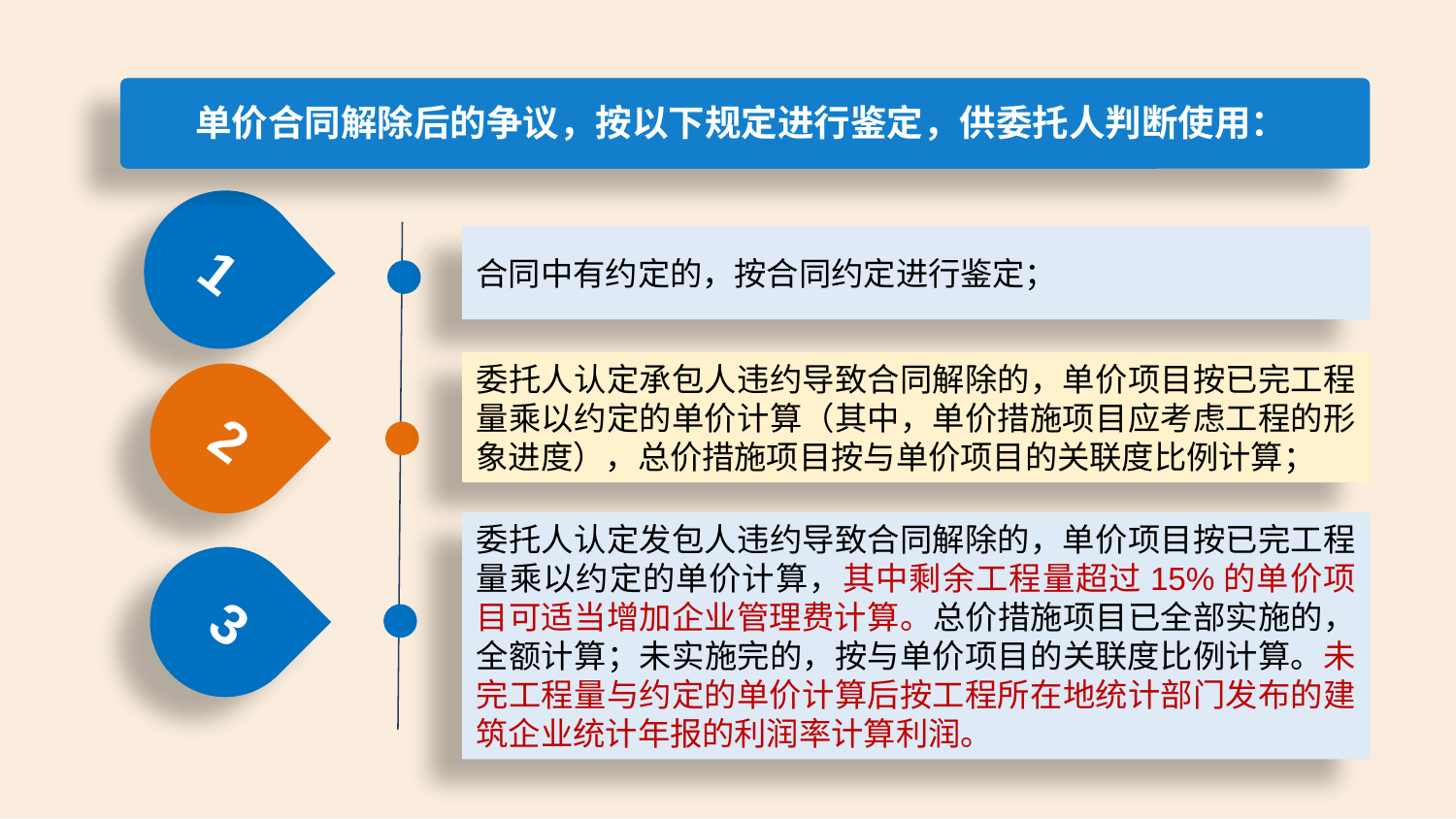

单价合同解除后的争议，按以下规定进行鉴定，供委托人判断使用：

1

合同中有约定的，按合同约定进行鉴定；
委托人认定承包人违约导致合同解除的，单价项目按已完工程量乘以约定的单价计算（其中，单价措施项目应考虑工程的形象进度），总价措施项目按与单价项目的关联度比例计算；

2
委托人认定发包人违约导致合同解除的，单价项目按已完工程量乘以约定的单价计算，其中剩余工程量超过15%的单价项目可适当增加企业管理费计算。总价措施项目已全部实施的，全额计算；未实施完的，按与单价项目的关联度比例计算。未完工程量与约定的单价计算后按工程所在地统计部门发布的建筑企业统计年报的利润率计算利润。

3